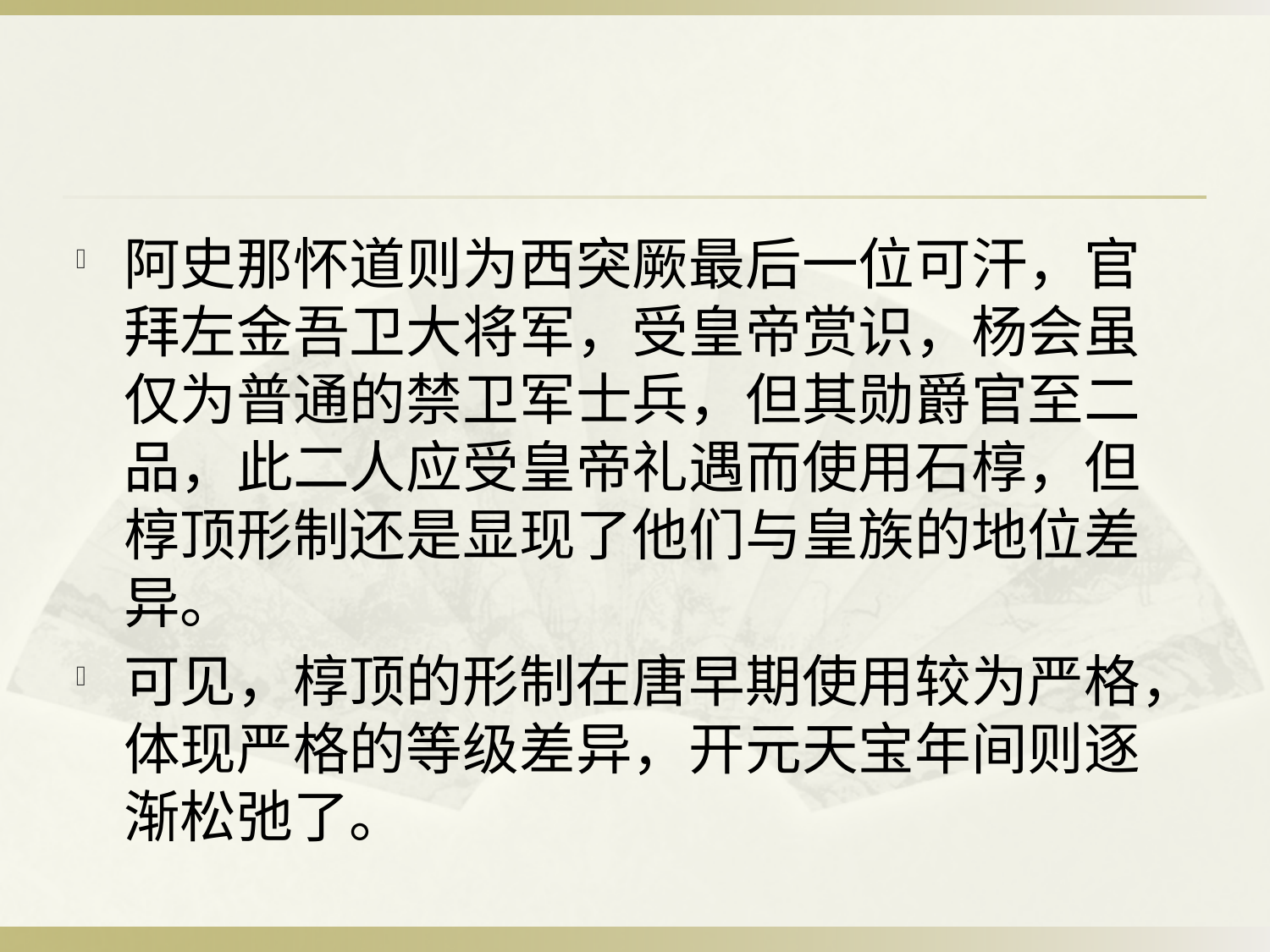

#
阿史那怀道则为西突厥最后一位可汗，官拜左金吾卫大将军，受皇帝赏识，杨会虽仅为普通的禁卫军士兵，但其勋爵官至二品，此二人应受皇帝礼遇而使用石椁，但椁顶形制还是显现了他们与皇族的地位差异。
可见，椁顶的形制在唐早期使用较为严格，体现严格的等级差异，开元天宝年间则逐渐松弛了。